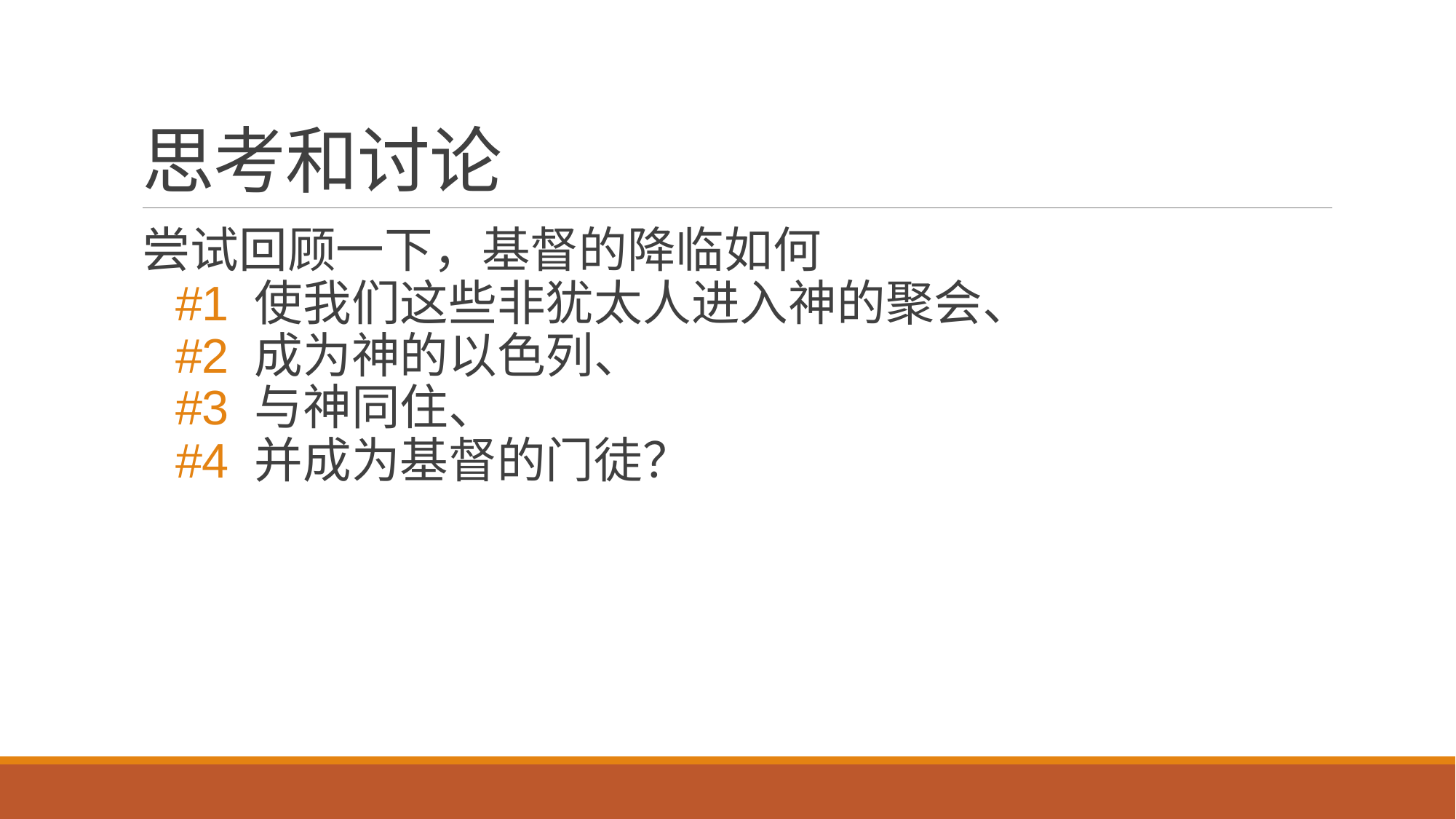

# 思考和讨论
尝试回顾一下，基督的降临如何
  #1 使我们这些非犹太人进入神的聚会、
  #2 成为神的以色列、
  #3 与神同住、
  #4 并成为基督的门徒？